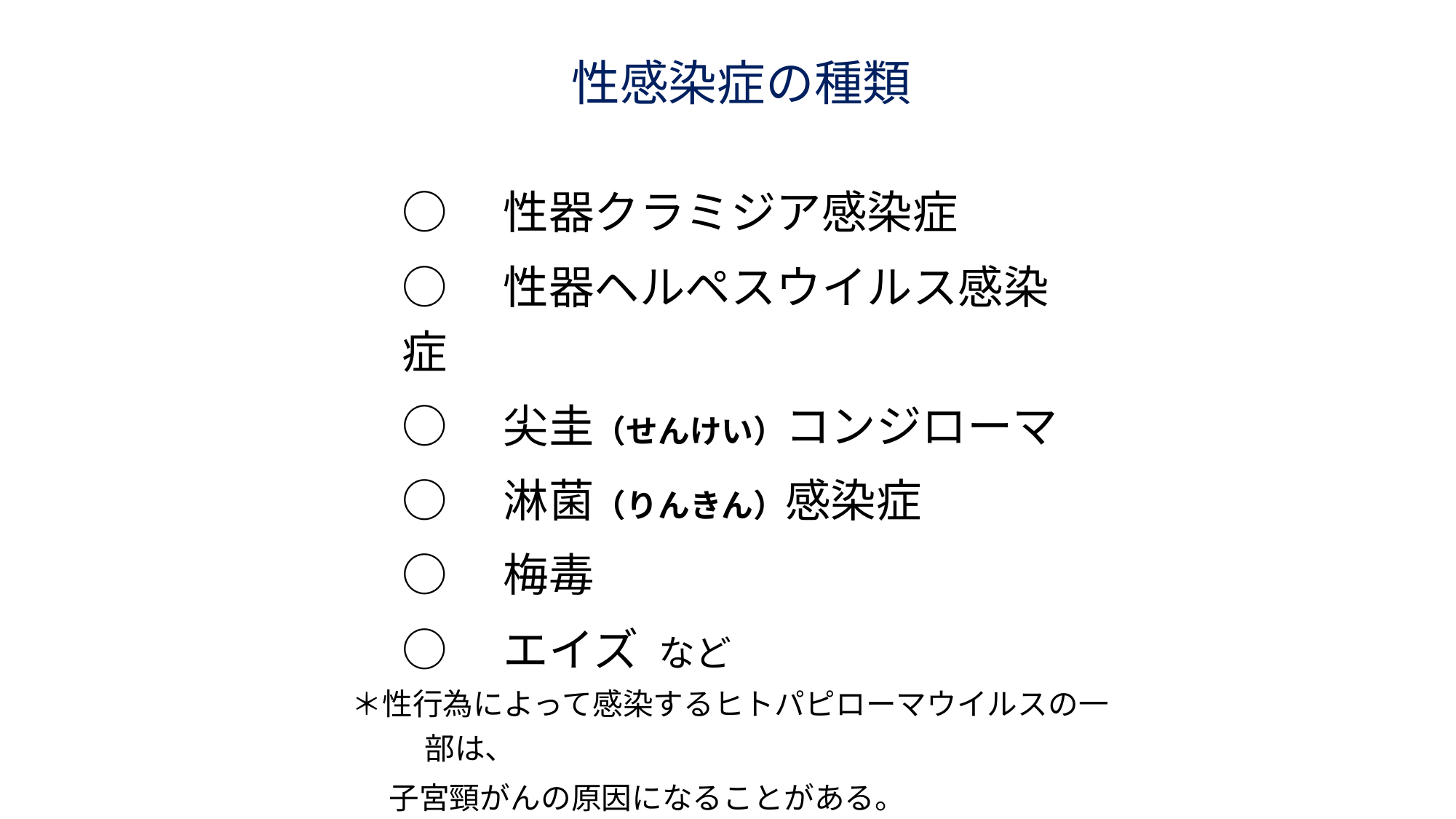

# 性感染症の種類
○　性器クラミジア感染症
○　性器ヘルペスウイルス感染症
○　尖圭（せんけい）コンジローマ
○　淋菌（りんきん）感染症
○　梅毒
○　エイズ  など

＊性行為によって感染するヒトパピローマウイルスの一部は、
　 子宮頸がんの原因になることがある。